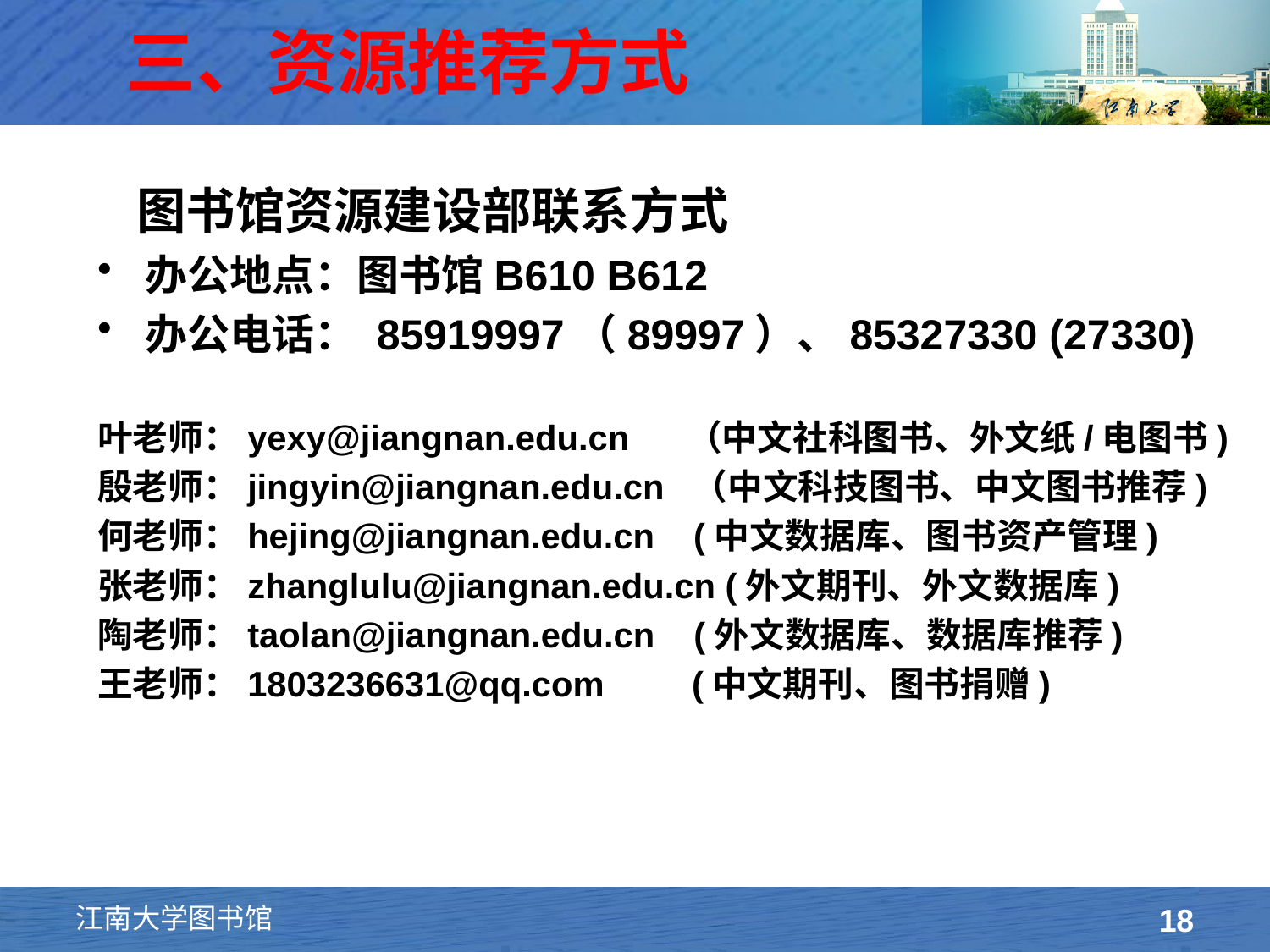

# 三、资源推荐方式
  图书馆资源建设部联系方式
办公地点：图书馆B610 B612
办公电话： 85919997（89997）、85327330 (27330)

叶老师：yexy@jiangnan.edu.cn     （中文社科图书、外文纸/电图书)
殷老师：jingyin@jiangnan.edu.cn  （中文科技图书、中文图书推荐)
何老师：hejing@jiangnan.edu.cn    (中文数据库、图书资产管理)
张老师：zhanglulu@jiangnan.edu.cn (外文期刊、外文数据库)
陶老师：taolan@jiangnan.edu.cn    (外文数据库、数据库推荐)
王老师：1803236631@qq.com         (中文期刊、图书捐赠)